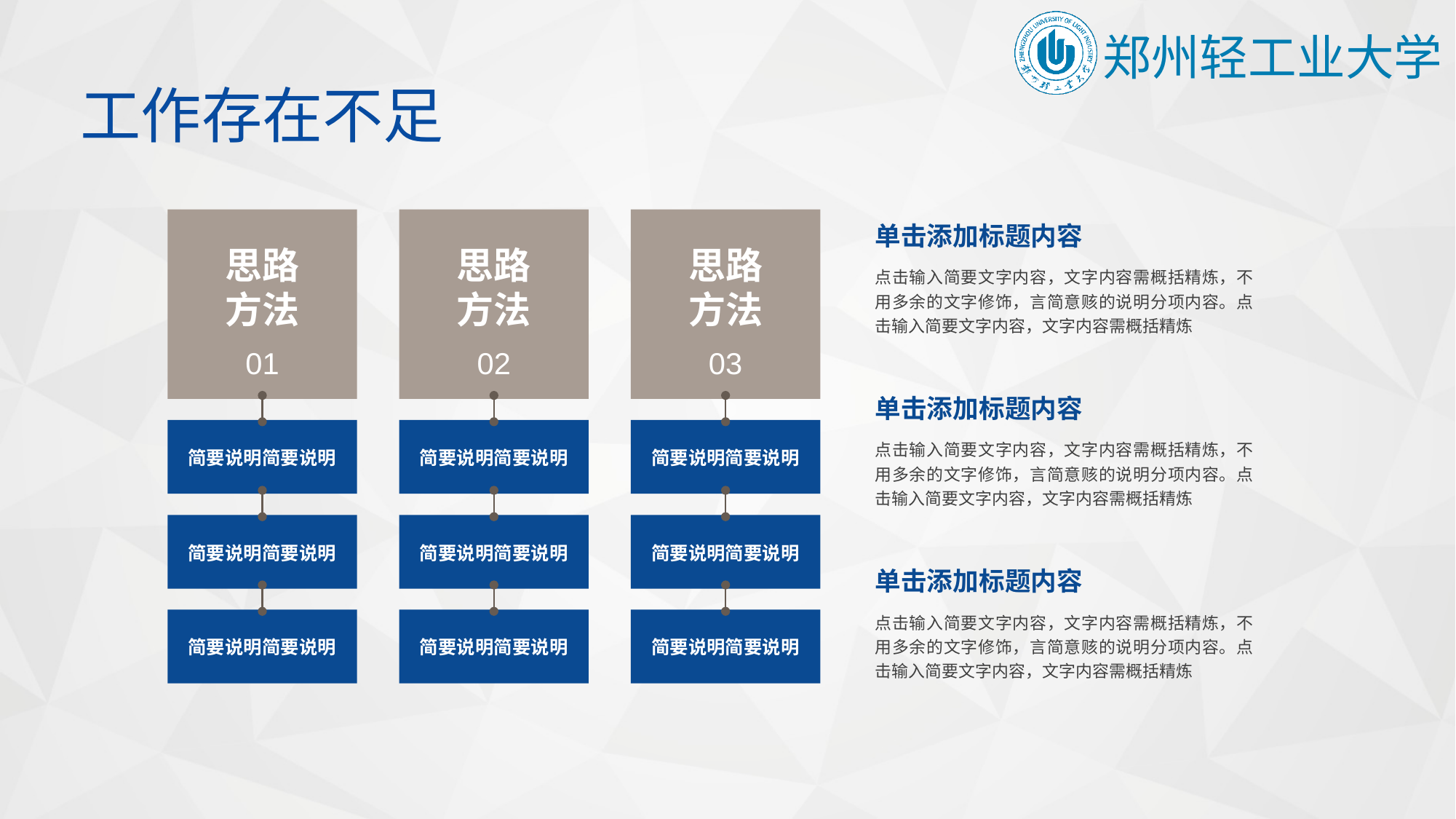

工作存在不足

思路方法
01

思路方法
02

思路方法
03
单击添加标题内容
点击输入简要文字内容，文字内容需概括精炼，不用多余的文字修饰，言简意赅的说明分项内容。点击输入简要文字内容，文字内容需概括精炼
单击添加标题内容

简要说明简要说明

简要说明简要说明

简要说明简要说明

简要说明简要说明

简要说明简要说明

简要说明简要说明

简要说明简要说明

简要说明简要说明

简要说明简要说明
点击输入简要文字内容，文字内容需概括精炼，不用多余的文字修饰，言简意赅的说明分项内容。点击输入简要文字内容，文字内容需概括精炼
单击添加标题内容
点击输入简要文字内容，文字内容需概括精炼，不用多余的文字修饰，言简意赅的说明分项内容。点击输入简要文字内容，文字内容需概括精炼